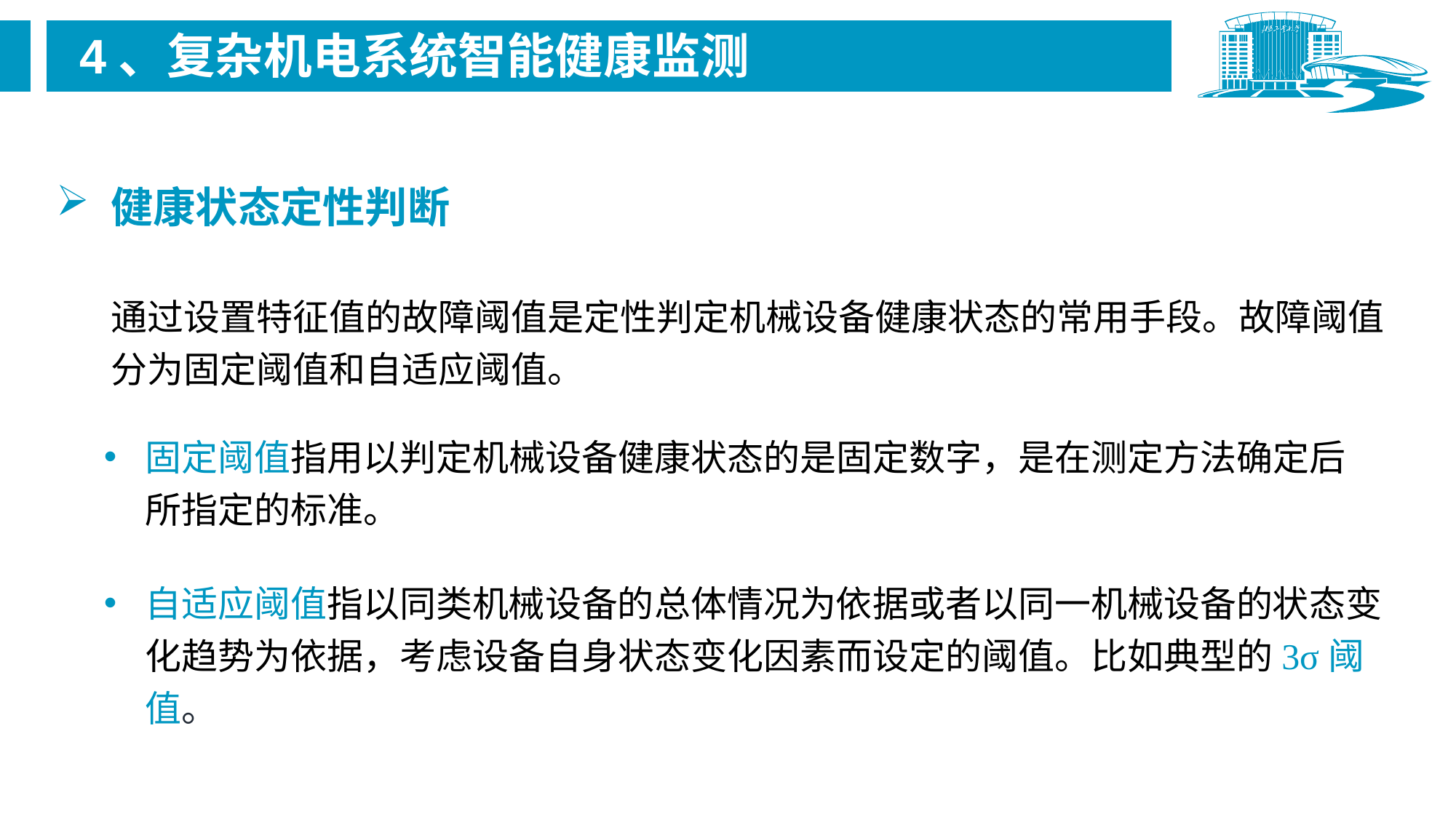

4、复杂机电系统智能健康监测
健康状态定性判断
通过设置特征值的故障阈值是定性判定机械设备健康状态的常用手段。故障阈值分为固定阈值和自适应阈值。
固定阈值指用以判定机械设备健康状态的是固定数字，是在测定方法确定后所指定的标准。
自适应阈值指以同类机械设备的总体情况为依据或者以同一机械设备的状态变化趋势为依据，考虑设备自身状态变化因素而设定的阈值。比如典型的3σ阈值。